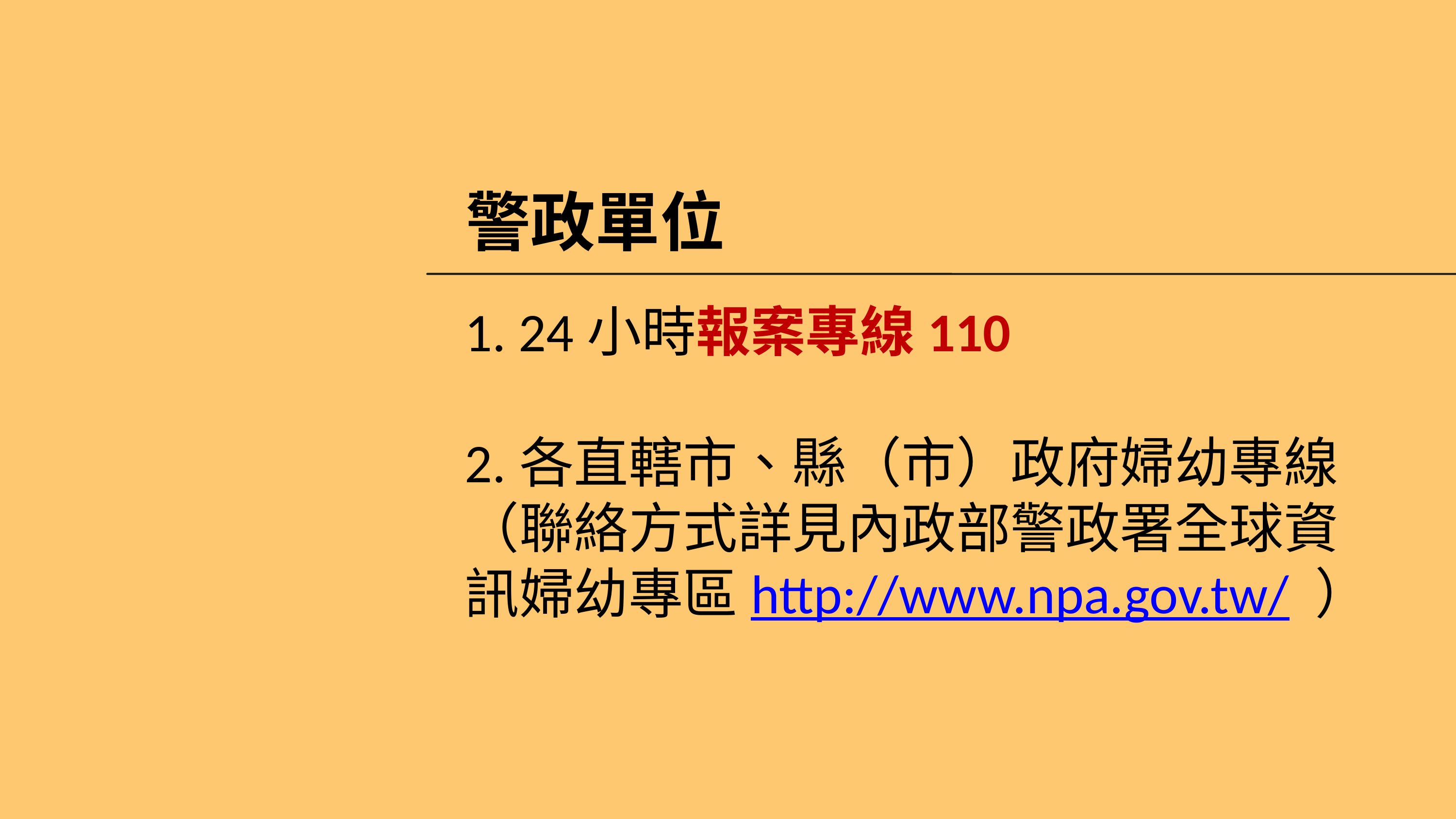

警政單位

1. 24小時報案專線110

2.各直轄市、縣（市）政府婦幼專線
（聯絡方式詳見內政部警政署全球資訊婦幼專區http://www.npa.gov.tw/ ）